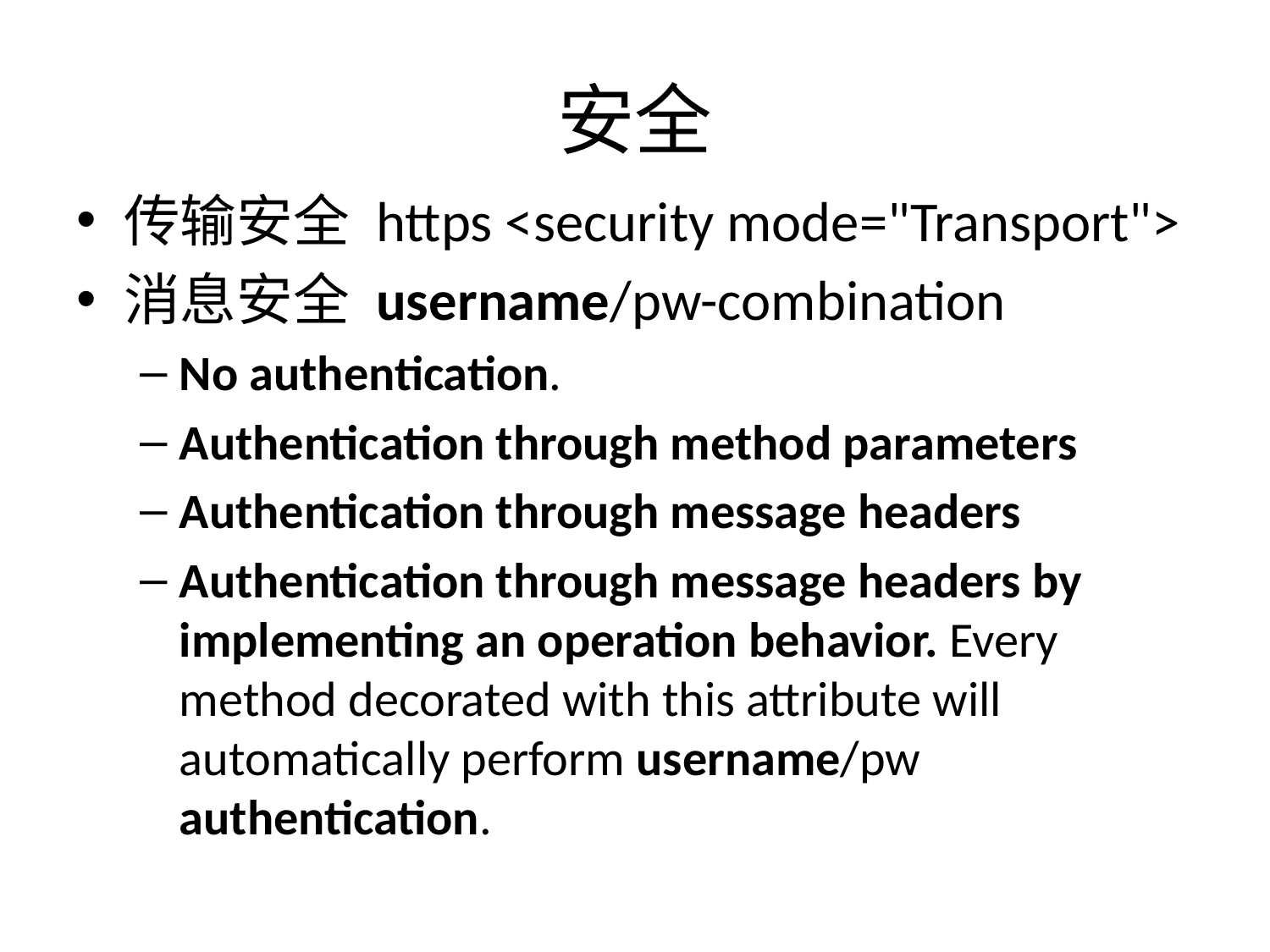

# 安全
传输安全 https <security mode="Transport">
消息安全 username/pw-combination
No authentication.
Authentication through method parameters
Authentication through message headers
Authentication through message headers by implementing an operation behavior. Every method decorated with this attribute will automatically perform username/pw authentication.